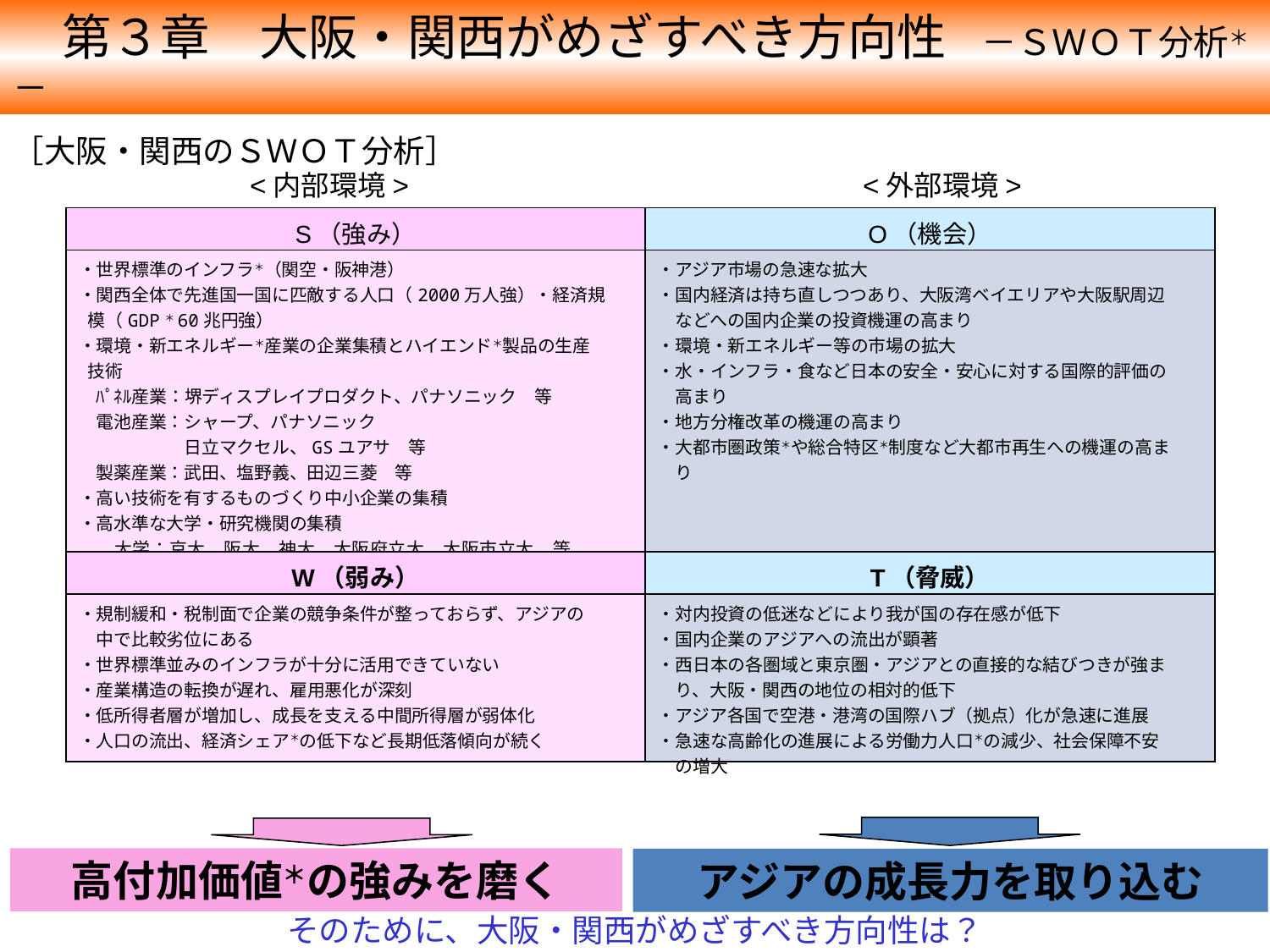

第３章　大阪・関西がめざすべき方向性　－ＳＷＯＴ分析＊－
＊　大阪・関西を取り巻く現状にしっかり向き合い、成長への道筋を描くことが不可欠
［大阪・関西のＳＷＯＴ分析］
<内部環境>
<外部環境>
| S（強み） | O（機会） |
| --- | --- |
| ・世界標準のインフラ＊（関空・阪神港） ・関西全体で先進国一国に匹敵する人口（2000万人強）・経済規 模（GDP＊60兆円強） ・環境・新エネルギー＊産業の企業集積とハイエンド＊製品の生産 技術 　ﾊﾟﾈﾙ産業：堺ディスプレイプロダクト、パナソニック　等 　電池産業：シャープ、パナソニック 　　　　　　日立マクセル、GSユアサ　等 　製薬産業：武田、塩野義、田辺三菱　等 ・高い技術を有するものづくり中小企業の集積 ・高水準な大学・研究機関の集積 　　大学：京大、阪大、神大、大阪府立大、大阪市立大　等 ・西日本の各圏域経済との結びつきが比較的強い | ・アジア市場の急速な拡大 ・国内経済は持ち直しつつあり、大阪湾ベイエリアや大阪駅周辺 　などへの国内企業の投資機運の高まり ・環境・新エネルギー等の市場の拡大 ・水・インフラ・食など日本の安全・安心に対する国際的評価の 　高まり ・地方分権改革の機運の高まり ・大都市圏政策＊や総合特区＊制度など大都市再生への機運の高ま 　り |
| W（弱み） | T（脅威） |
| ・規制緩和・税制面で企業の競争条件が整っておらず、アジアの 　中で比較劣位にある ・世界標準並みのインフラが十分に活用できていない ・産業構造の転換が遅れ、雇用悪化が深刻 ・低所得者層が増加し、成長を支える中間所得層が弱体化 ・人口の流出、経済シェア＊の低下など長期低落傾向が続く | ・対内投資の低迷などにより我が国の存在感が低下 ・国内企業のアジアへの流出が顕著 ・西日本の各圏域と東京圏・アジアとの直接的な結びつきが強ま 　り、大阪・関西の地位の相対的低下 ・アジア各国で空港・港湾の国際ハブ（拠点）化が急速に進展 ・急速な高齢化の進展による労働力人口＊の減少、社会保障不安 　の増大 |

高付加価値＊の強みを磨く
アジアの成長力を取り込む
そのために、大阪・関西がめざすべき方向性は？